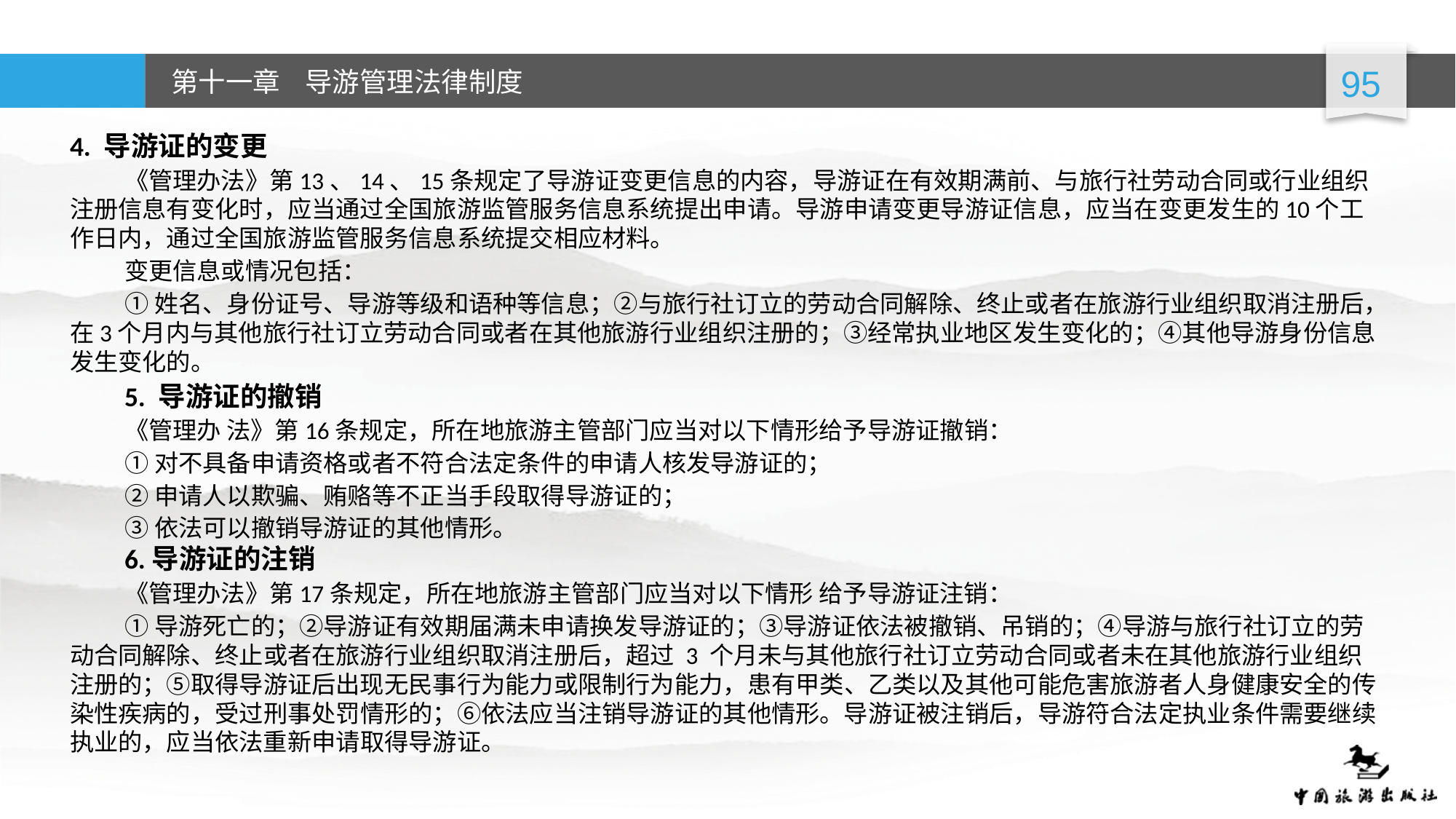

4. 导游证的变更
《管理办法》第13、14、15条规定了导游证变更信息的内容，导游证在有效期满前、与旅行社劳动合同或行业组织注册信息有变化时，应当通过全国旅游监管服务信息系统提出申请。导游申请变更导游证信息，应当在变更发生的10个工作日内，通过全国旅游监管服务信息系统提交相应材料。
变更信息或情况包括：
①姓名、身份证号、导游等级和语种等信息；②与旅行社订立的劳动合同解除、终止或者在旅游行业组织取消注册后，在3个月内与其他旅行社订立劳动合同或者在其他旅游行业组织注册的；③经常执业地区发生变化的；④其他导游身份信息发生变化的。
5. 导游证的撤销
《管理办 法》第16条规定，所在地旅游主管部门应当对以下情形给予导游证撤销：
①对不具备申请资格或者不符合法定条件的申请人核发导游证的；
②申请人以欺骗、贿赂等不正当手段取得导游证的；
③依法可以撤销导游证的其他情形。
6.导游证的注销
《管理办法》第17条规定，所在地旅游主管部门应当对以下情形 给予导游证注销：
①导游死亡的；②导游证有效期届满未申请换发导游证的；③导游证依法被撤销、吊销的；④导游与旅行社订立的劳动合同解除、终止或者在旅游行业组织取消注册后，超过 3 个月未与其他旅行社订立劳动合同或者未在其他旅游行业组织注册的；⑤取得导游证后出现无民事行为能力或限制行为能力，患有甲类、乙类以及其他可能危害旅游者人身健康安全的传染性疾病的，受过刑事处罚情形的；⑥依法应当注销导游证的其他情形。导游证被注销后，导游符合法定执业条件需要继续执业的，应当依法重新申请取得导游证。